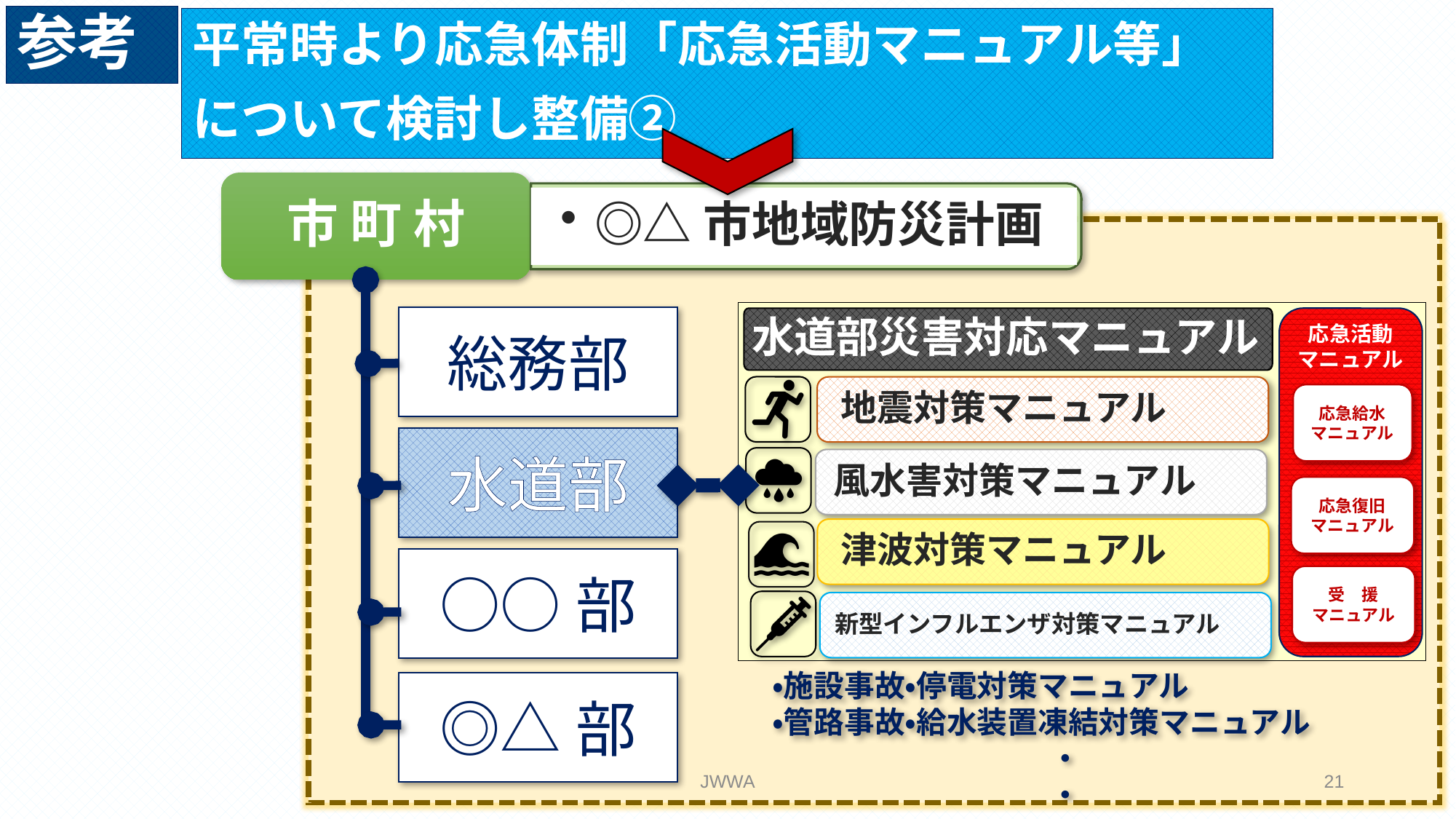

参考
平常時より応急体制「応急活動マニュアル等」
について検討し整備②

市 町 村

◎△市地域防災計画

水道部災害対応マニュアル

地震対策マニュアル

風水害対策マニュアル
津波対策マニュアル

新型インフルエンザ対策マニュアル
総務部
応急活動
マニュアル
応急給水
マニュアル
水道部
応急復旧
マニュアル
○○部
受　援
マニュアル
・施設事故・停電対策マニュアル
・管路事故・給水装置凍結対策マニュアル
・
・
◎△部
JWWA
21